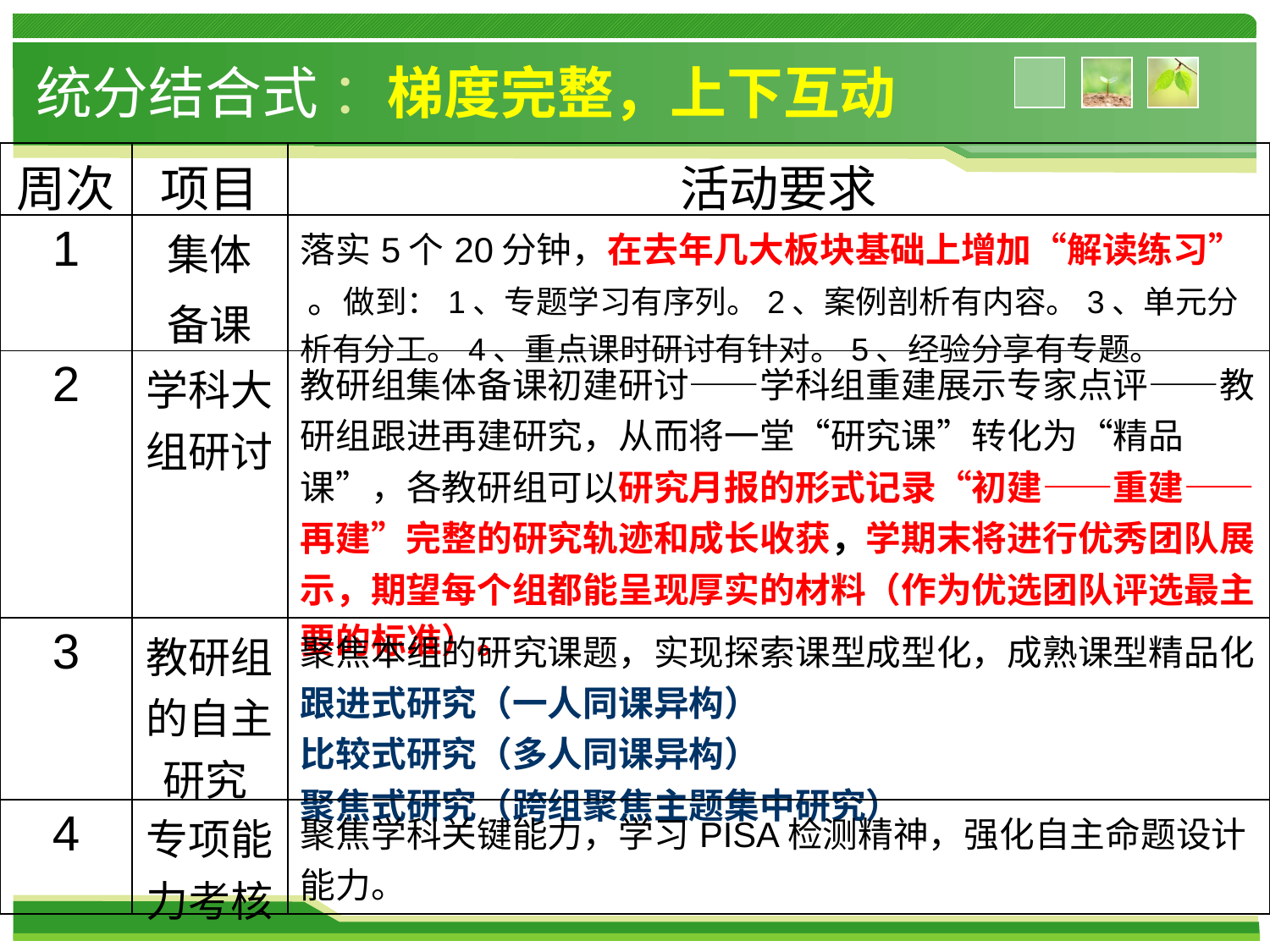

统分结合式 ：梯度完整，上下互动
| 周次 | 项目 | 活动要求 |
| --- | --- | --- |
| 1 | 集体 备课 | 落实5个20分钟，在去年几大板块基础上增加“解读练习” 。做到：1、专题学习有序列。2、案例剖析有内容。3、单元分析有分工。4、重点课时研讨有针对。5、经验分享有专题。 |
| 2 | 学科大组研讨 | 教研组集体备课初建研讨——学科组重建展示专家点评——教研组跟进再建研究，从而将一堂“研究课”转化为“精品课”，各教研组可以研究月报的形式记录“初建——重建——再建”完整的研究轨迹和成长收获，学期末将进行优秀团队展示，期望每个组都能呈现厚实的材料（作为优选团队评选最主要的标准）。 |
| 3 | 教研组的自主研究 | 聚焦本组的研究课题，实现探索课型成型化，成熟课型精品化 跟进式研究（一人同课异构） 比较式研究（多人同课异构） 聚焦式研究（跨组聚焦主题集中研究） |
| 4 | 专项能力考核 | 聚焦学科关键能力，学习PISA检测精神，强化自主命题设计能力。 |